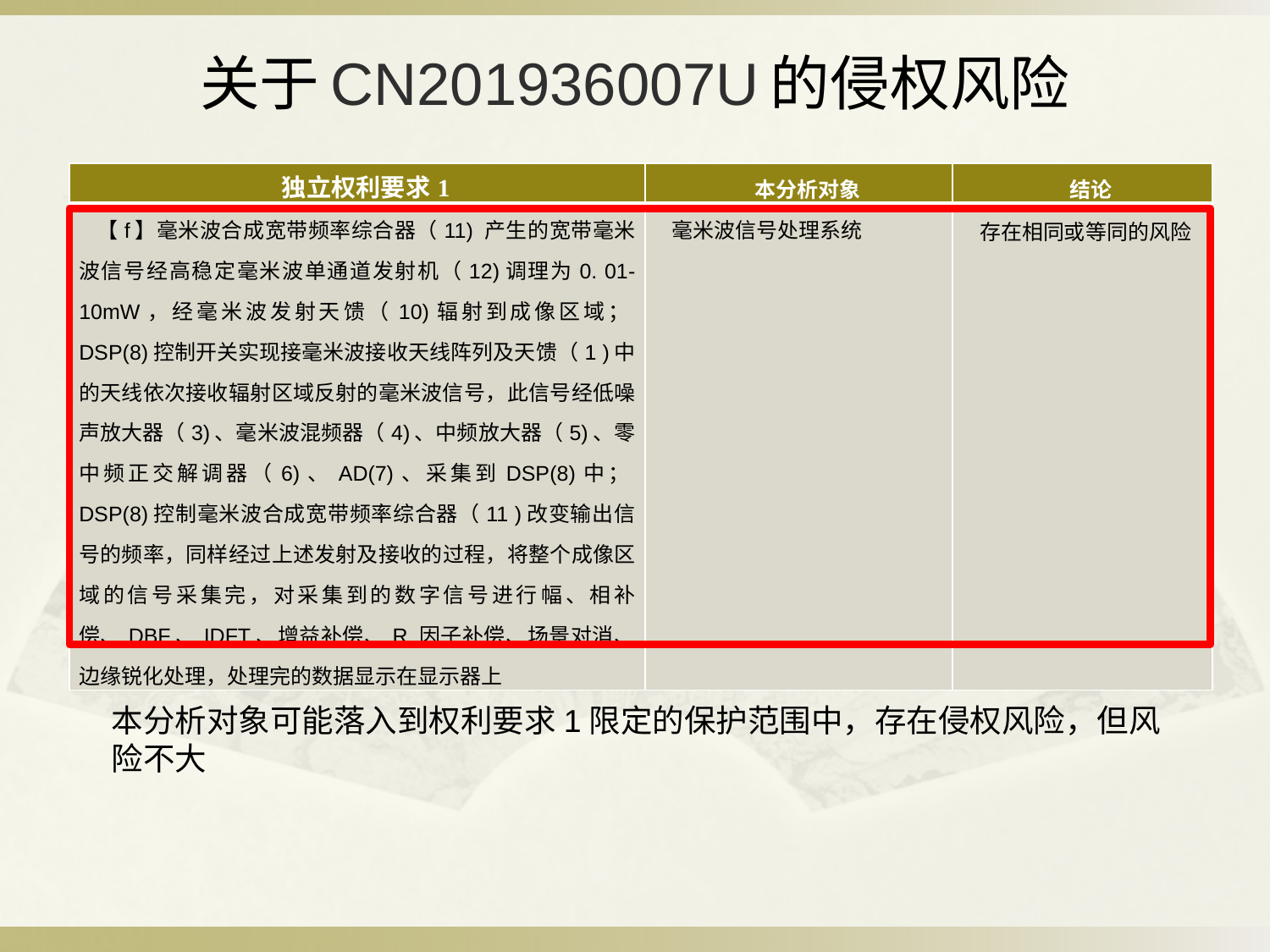

# 关于CN201936007U的侵权风险
| 独立权利要求1 | 本分析对象 | 结论 |
| --- | --- | --- |
| 【f】毫米波合成宽带频率综合器（11) 产生的宽带毫米波信号经高稳定毫米波单通道发射机（12)调理为0. 01-10mW，经毫米波发射天馈（10)辐射到成像区域；DSP(8)控制开关实现接毫米波接收天线阵列及天馈（1 )中的天线依次接收辐射区域反射的毫米波信号，此信号经低噪声放大器（3)、毫米波混频器（4)、中频放大器（5)、零中频正交解调器（6)、AD(7)、采集到DSP(8)中；DSP(8)控制毫米波合成宽带频率综合器（11 )改变输出信号的频率，同样经过上述发射及接收的过程，将整个成像区域的信号采集完，对采集到的数字信号进行幅、相补偿、DBF、IDFT、增益补偿、R 因子补偿、场景对消、边缘锐化处理，处理完的数据显示在显示器上 | 毫米波信号处理系统 | 存在相同或等同的风险 |

本分析对象可能落入到权利要求1限定的保护范围中，存在侵权风险，但风险不大